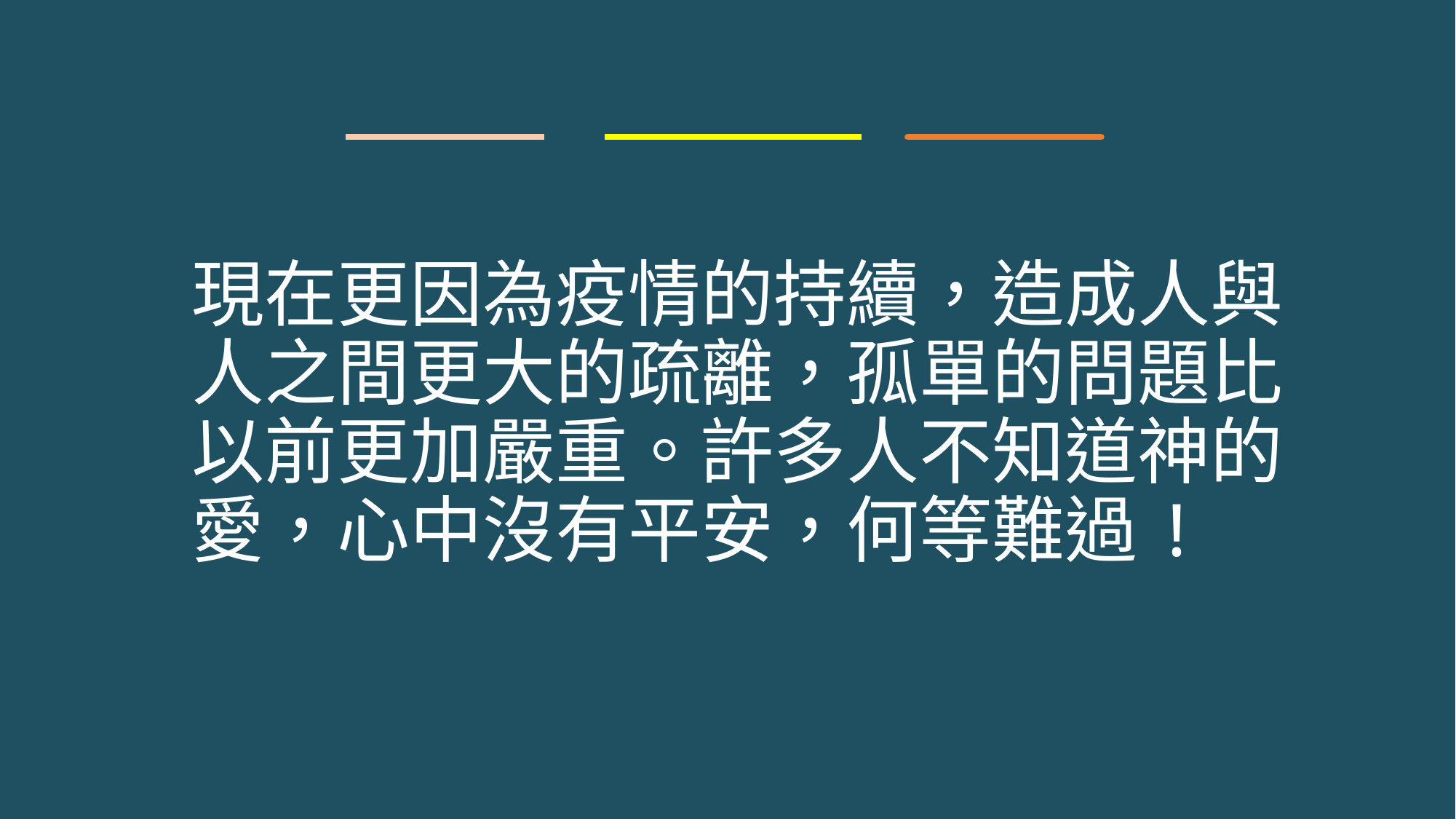

現在更因為疫情的持續，造成人與人之間更大的疏離，孤單的問題比以前更加嚴重。許多人不知道神的愛，心中沒有平安，何等難過!